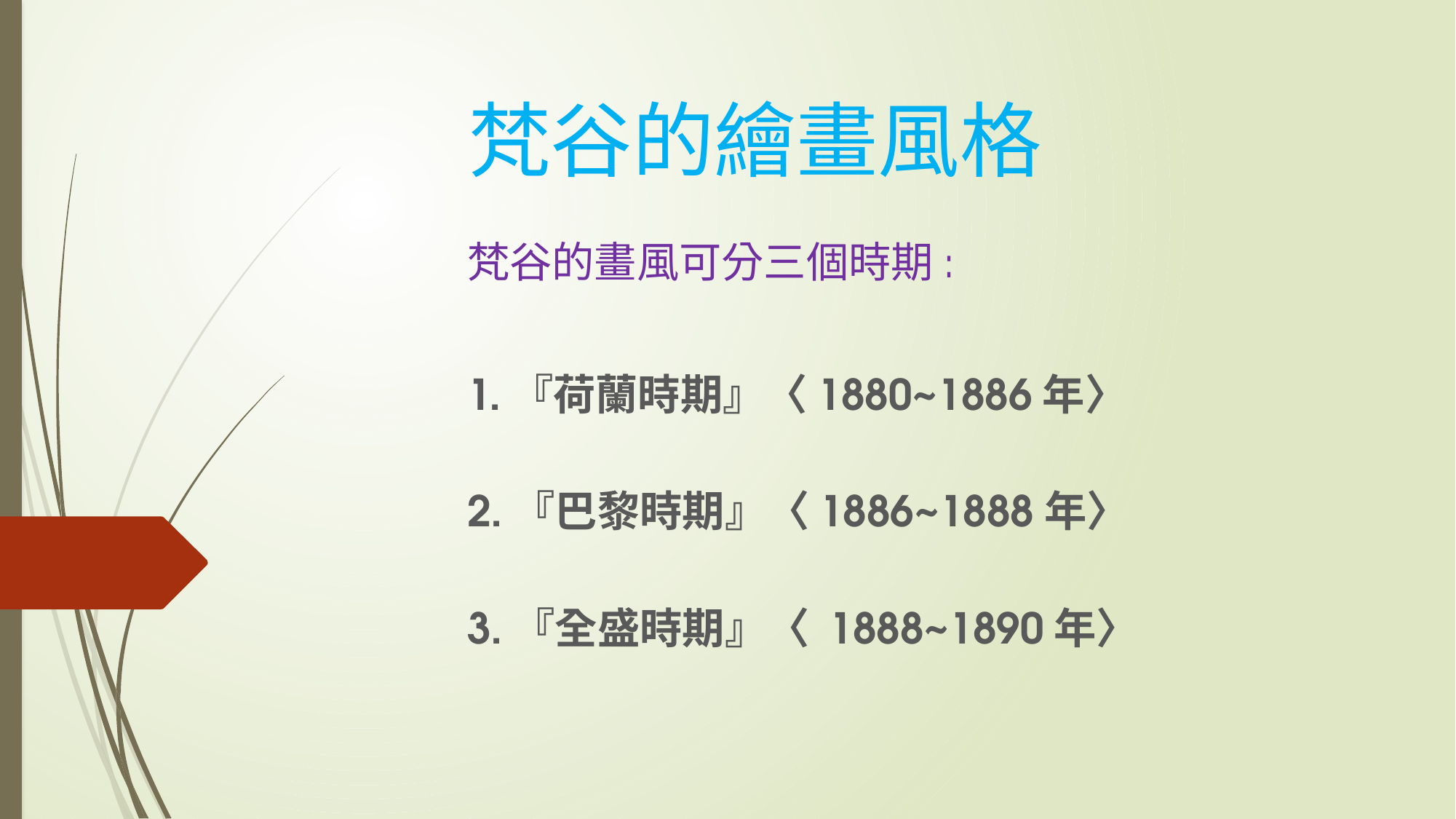

# 梵谷的繪畫風格
梵谷的畫風可分三個時期:

1.『荷蘭時期』〈1880~1886年〉
2.『巴黎時期』〈1886~1888年〉
3.『全盛時期』〈 1888~1890年〉